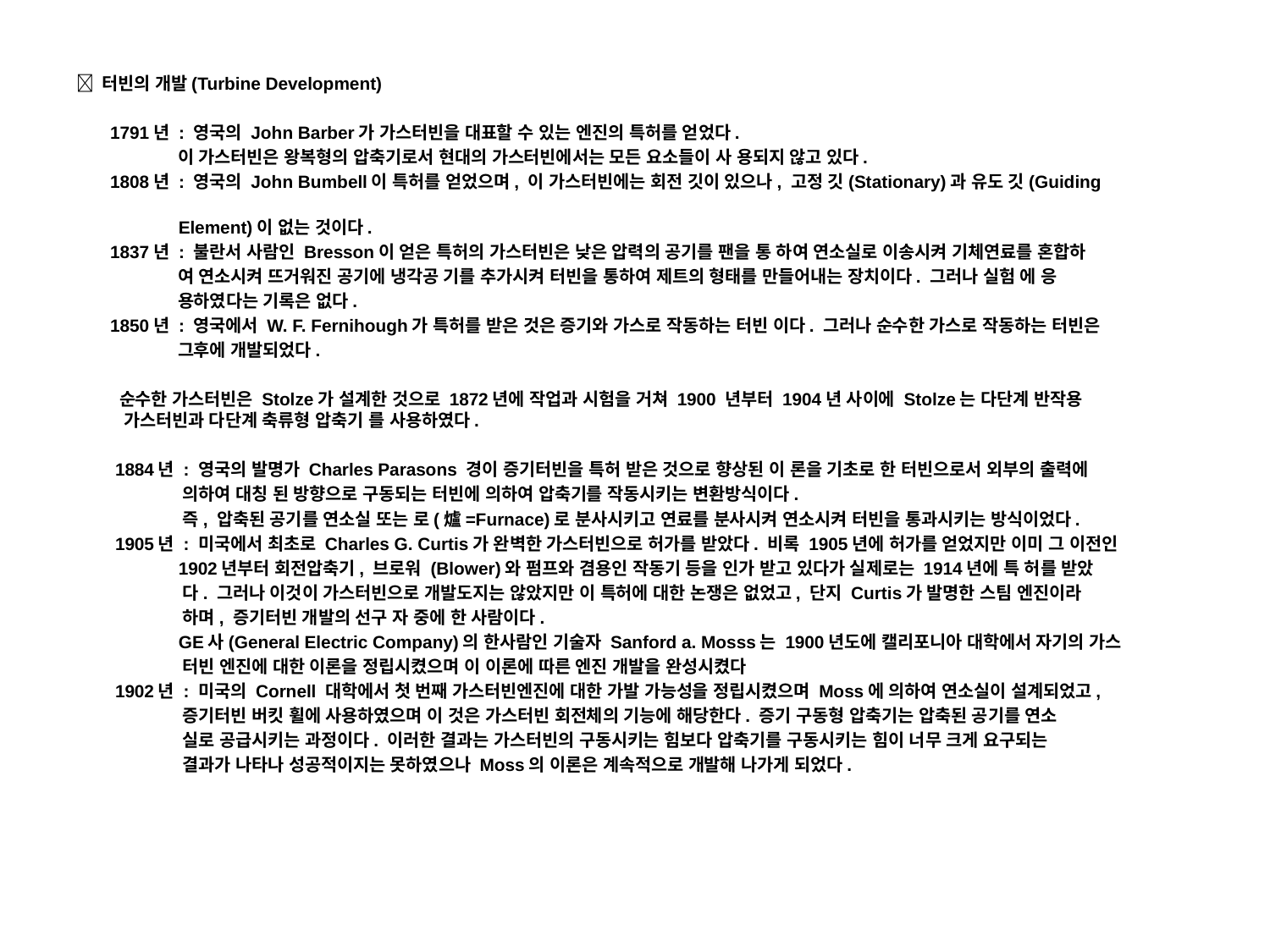

󰊲 터빈의 개발(Turbine Development)

       1791년 : 영국의 John Barber가 가스터빈을 대표할 수 있는 엔진의 특허를 얻었다.
                    이 가스터빈은 왕복형의 압축기로서 현대의 가스터빈에서는 모든 요소들이 사 용되지 않고 있다.
       1808년 : 영국의 John Bumbell이 특허를 얻었으며, 이 가스터빈에는 회전 깃이 있으나, 고정 깃(Stationary)과 유도 깃(Guiding
                     Element)이 없는 것이다.
       1837년 : 불란서 사람인 Bresson이 얻은 특허의 가스터빈은 낮은 압력의 공기를 팬을 통 하여 연소실로 이송시켜 기체연료를 혼합하
                    여 연소시켜 뜨거워진 공기에 냉각공 기를 추가시켜 터빈을 통하여 제트의 형태를 만들어내는 장치이다. 그러나 실험 에 응
                    용하였다는 기록은 없다.
       1850년 : 영국에서 W. F. Fernihough가 특허를 받은 것은 증기와 가스로 작동하는 터빈 이다. 그러나 순수한 가스로 작동하는 터빈은
                    그후에 개발되었다.

        순수한 가스터빈은 Stolze가 설계한 것으로 1872년에 작업과 시험을 거쳐 1900 년부터 1904년 사이에 Stolze는 다단계 반작용 가스터빈과 다단계 축류형 압축기 를 사용하였다.

        1884년 : 영국의 발명가 Charles Parasons 경이 증기터빈을 특허 받은 것으로 향상된 이 론을 기초로 한 터빈으로서 외부의 출력에
                     의하여 대칭 된 방향으로 구동되는 터빈에 의하여 압축기를 작동시키는 변환방식이다.
                     즉, 압축된 공기를 연소실 또는 로(爐=Furnace)로 분사시키고 연료를 분사시켜 연소시켜 터빈을 통과시키는 방식이었다.
        1905년 : 미국에서 최초로 Charles G. Curtis가 완벽한 가스터빈으로 허가를 받았다. 비록 1905년에 허가를 얻었지만 이미 그 이전인
                     1902년부터 회전압축기, 브로워 (Blower)와 펌프와 겸용인 작동기 등을 인가 받고 있다가 실제로는 1914년에 특 허를 받았
                     다. 그러나 이것이 가스터빈으로 개발도지는 않았지만 이 특허에 대한 논쟁은 없었고, 단지 Curtis가 발명한 스팀 엔진이라
                     하며, 증기터빈 개발의 선구 자 중에 한 사람이다.
                     GE사(General Electric Company)의 한사람인 기술자 Sanford a. Mosss는 1900년도에 캘리포니아 대학에서 자기의 가스
                     터빈 엔진에 대한 이론을 정립시켰으며 이 이론에 따른 엔진 개발을 완성시켰다
        1902년 : 미국의 Cornell 대학에서 첫 번째 가스터빈엔진에 대한 가발 가능성을 정립시켰으며 Moss에 의하여 연소실이 설계되었고,
                     증기터빈 버킷 휠에 사용하였으며 이 것은 가스터빈 회전체의 기능에 해당한다. 증기 구동형 압축기는 압축된 공기를 연소
                     실로 공급시키는 과정이다. 이러한 결과는 가스터빈의 구동시키는 힘보다 압축기를 구동시키는 힘이 너무 크게 요구되는
                     결과가 나타나 성공적이지는 못하였으나 Moss의 이론은 계속적으로 개발해 나가게 되었다.